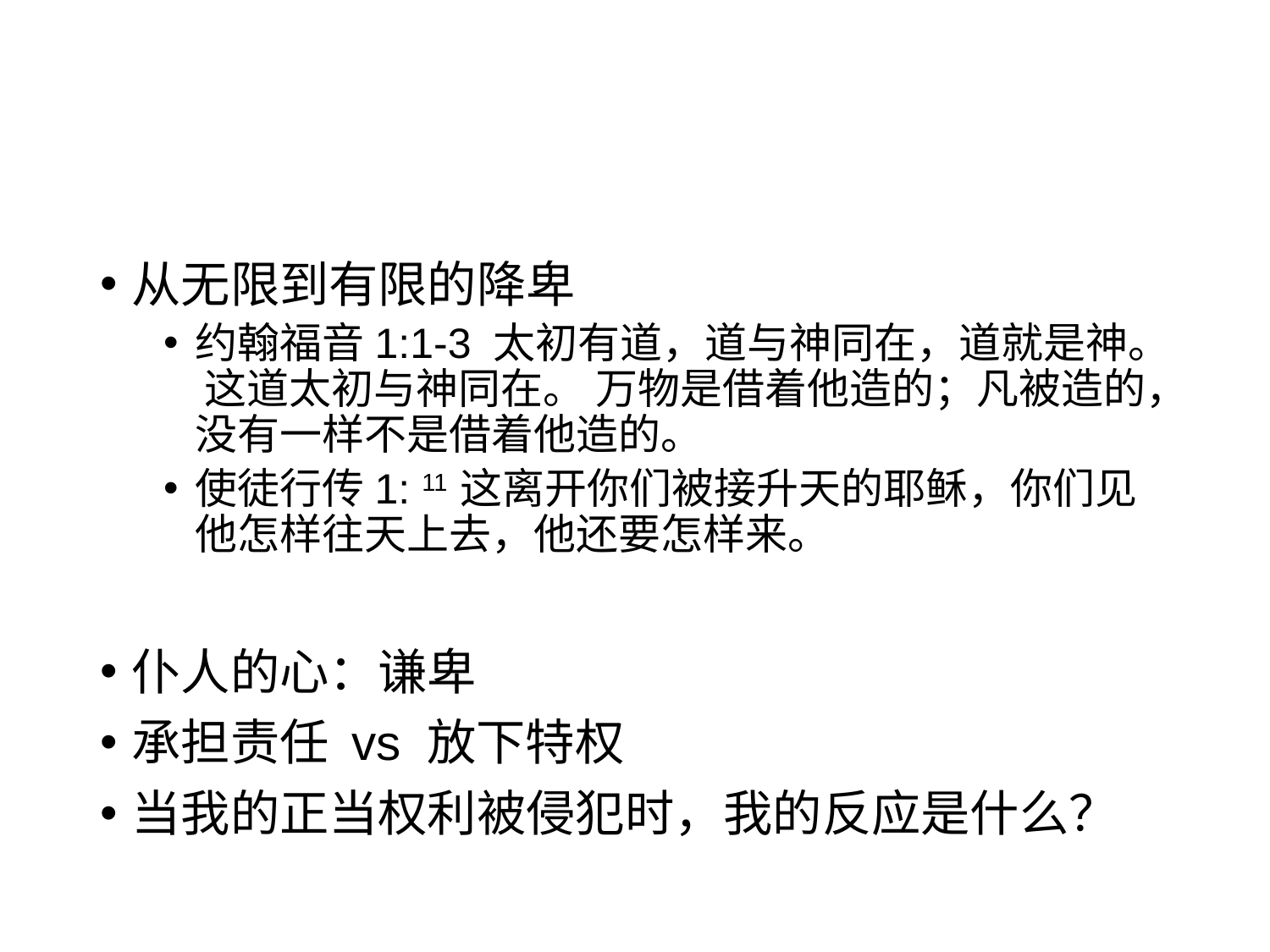

#
从无限到有限的降卑
约翰福音1:1-3 太初有道，道与神同在，道就是神。 这道太初与神同在。 万物是借着他造的；凡被造的，没有一样不是借着他造的。
使徒行传1: 11 这离开你们被接升天的耶稣，你们见他怎样往天上去，他还要怎样来。

仆人的心：谦卑
承担责任 vs 放下特权
当我的正当权利被侵犯时，我的反应是什么？